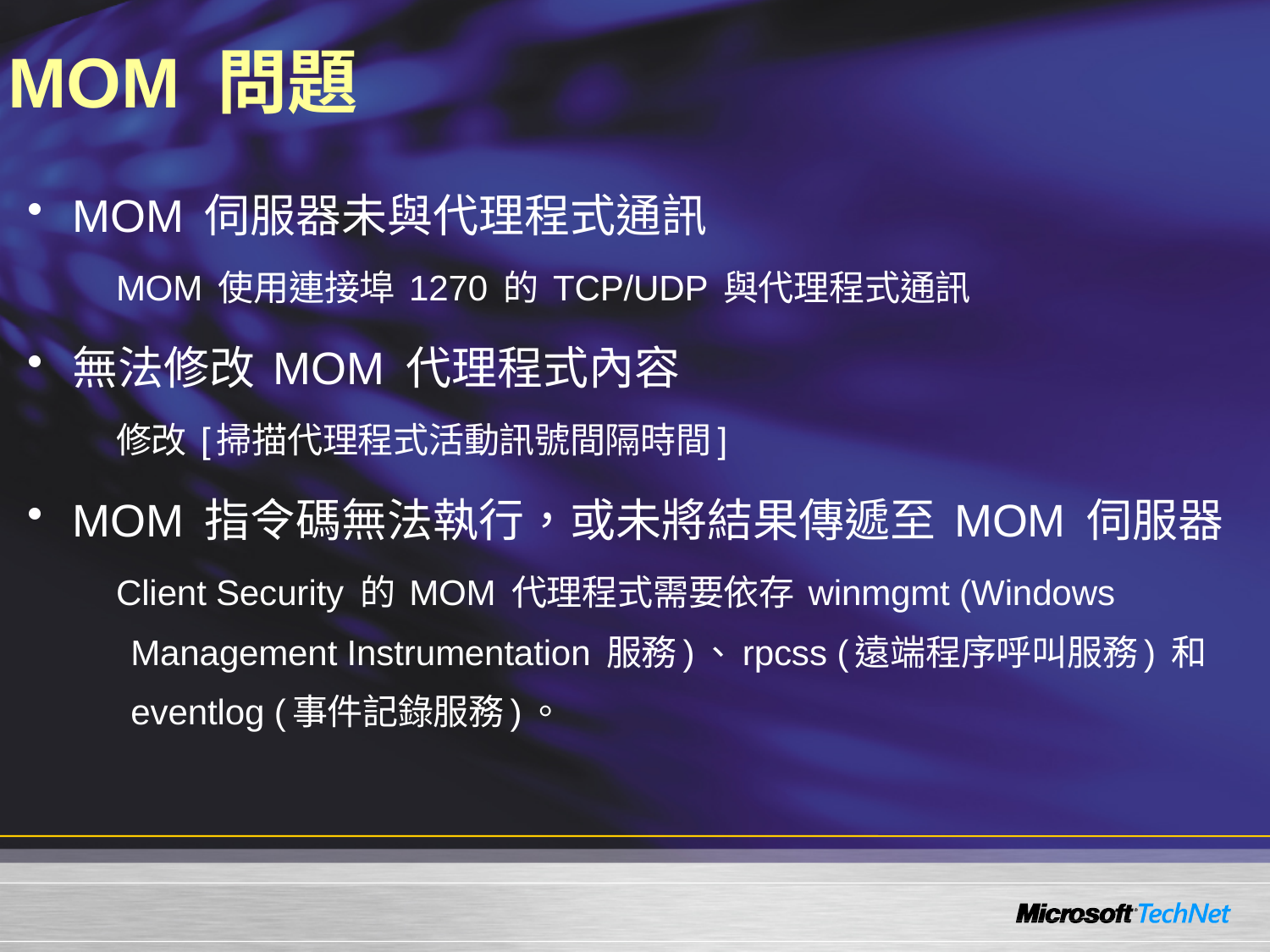

# MOM 問題
MOM 伺服器未與代理程式通訊
MOM 使用連接埠 1270 的 TCP/UDP 與代理程式通訊
無法修改 MOM 代理程式內容
修改 [掃描代理程式活動訊號間隔時間]
MOM 指令碼無法執行，或未將結果傳遞至 MOM 伺服器
Client Security 的 MOM 代理程式需要依存 winmgmt (Windows Management Instrumentation 服務)、rpcss (遠端程序呼叫服務) 和 eventlog (事件記錄服務)。